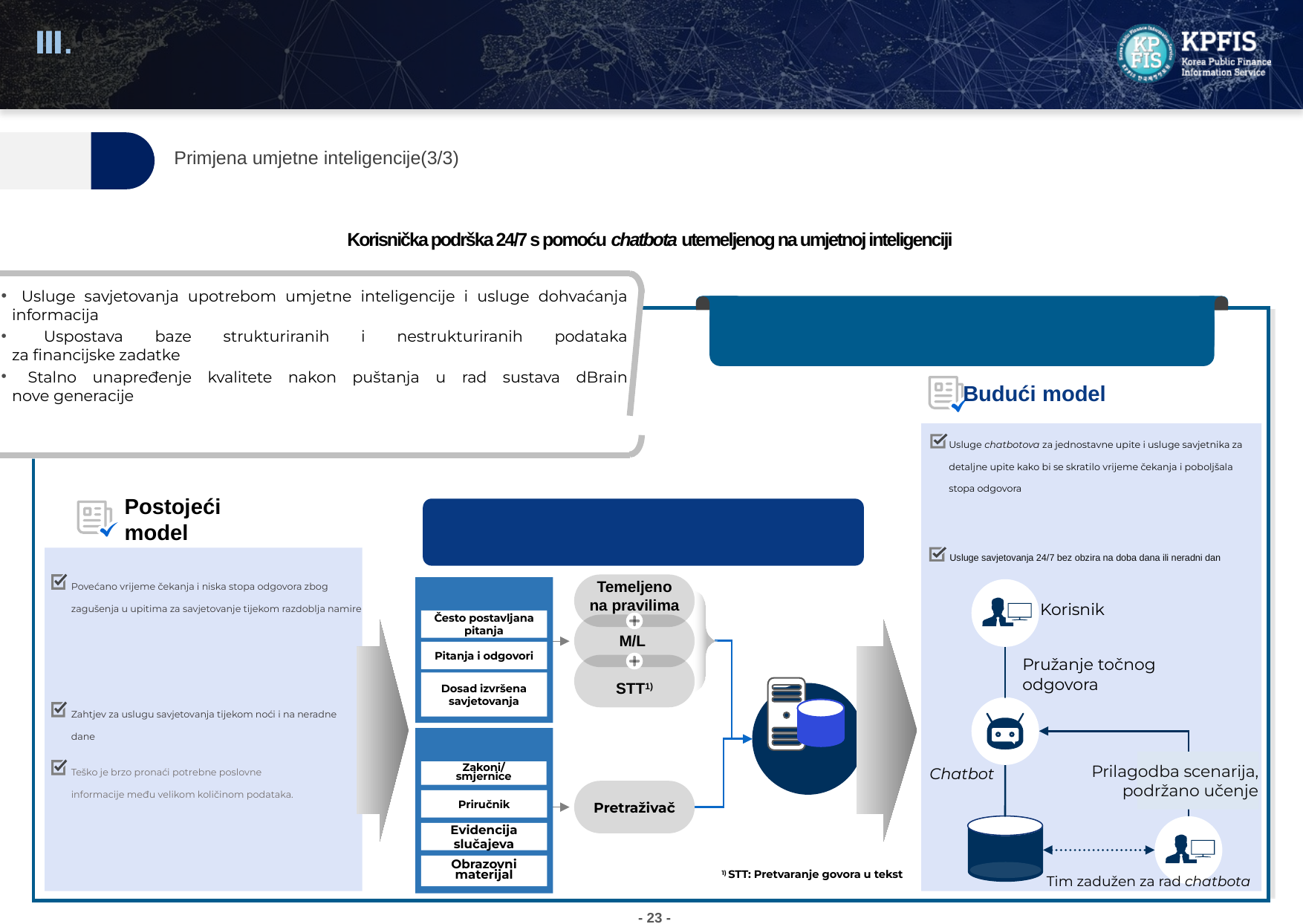

Ⅲ.
DNA (data, networking, AI – podaci, umrežavanje, umjetna inteligencija)
04.

Primjena umjetne inteligencije(3/3)
Korisnička podrška 24/7 s pomoću chatbota utemeljenog na umjetnoj inteligenciji

 Usluge savjetovanja upotrebom umjetne inteligencije i usluge dohvaćanja informacija
 Uspostava baze strukturiranih i nestrukturiranih podataka
za financijske zadatke
 Stalno unapređenje kvalitete nakon puštanja u rad sustava dBrain
nove generacije

Korisnička podrška
koju pružaju chatbotovi za savjetovanje

연계된 정보를 활용한 다양한 분석

        Budući model

Usluge chatbotova za jednostavne upite i usluge savjetnika za detaljne upite kako bi se skratilo vrijeme čekanja i poboljšala stopa odgovora

Postojeći model

Chatbotovi za savjetovanje
Usluge savjetovanja 24/7 bez obzira na doba dana ili neradni dan

Povećano vrijeme čekanja i niska stopa odgovora zbog zagušenja u upitima za savjetovanje tijekom razdoblja namire

Temeljeno na pravilima

M/L

STT1)

Varijabla
Često postavljana pitanja
Pitanja i odgovori
Dosad izvršena savjetovanja

Fiksni dio
Zakoni/
smjernice
Priručnik
Evidencija slučajeva
Obrazovni materijal

Korisnik

Pružanje točnog odgovora

Zahtjev za uslugu savjetovanja tijekom noći i na neradne dane

Chatbot
DB
Prilagodba scenarija,
podržano učenje
Chatbot
Server
Teško je brzo pronaći potrebne poslovne informacije među velikom količinom podataka.

Chatbot

Pretraživač

Dosad izvršena savjetovanja
Nakon početka rada službe

1) STT: Pretvaranje govora u tekst
Tim zadužen za rad chatbota
- 23 -